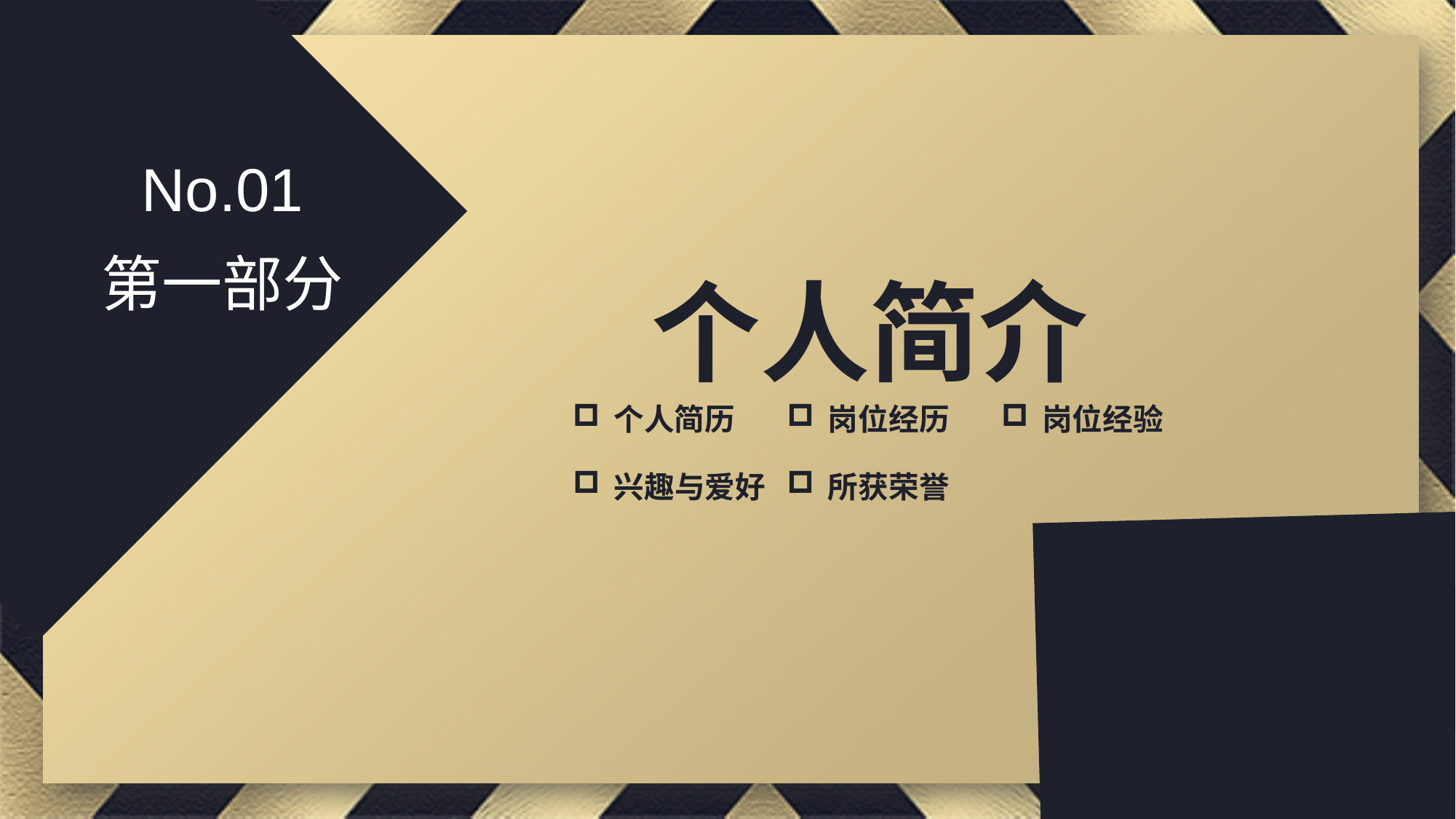

No.01
第一部分
个人简介

个人简历
岗位经历
岗位经验
所获荣誉
兴趣与爱好